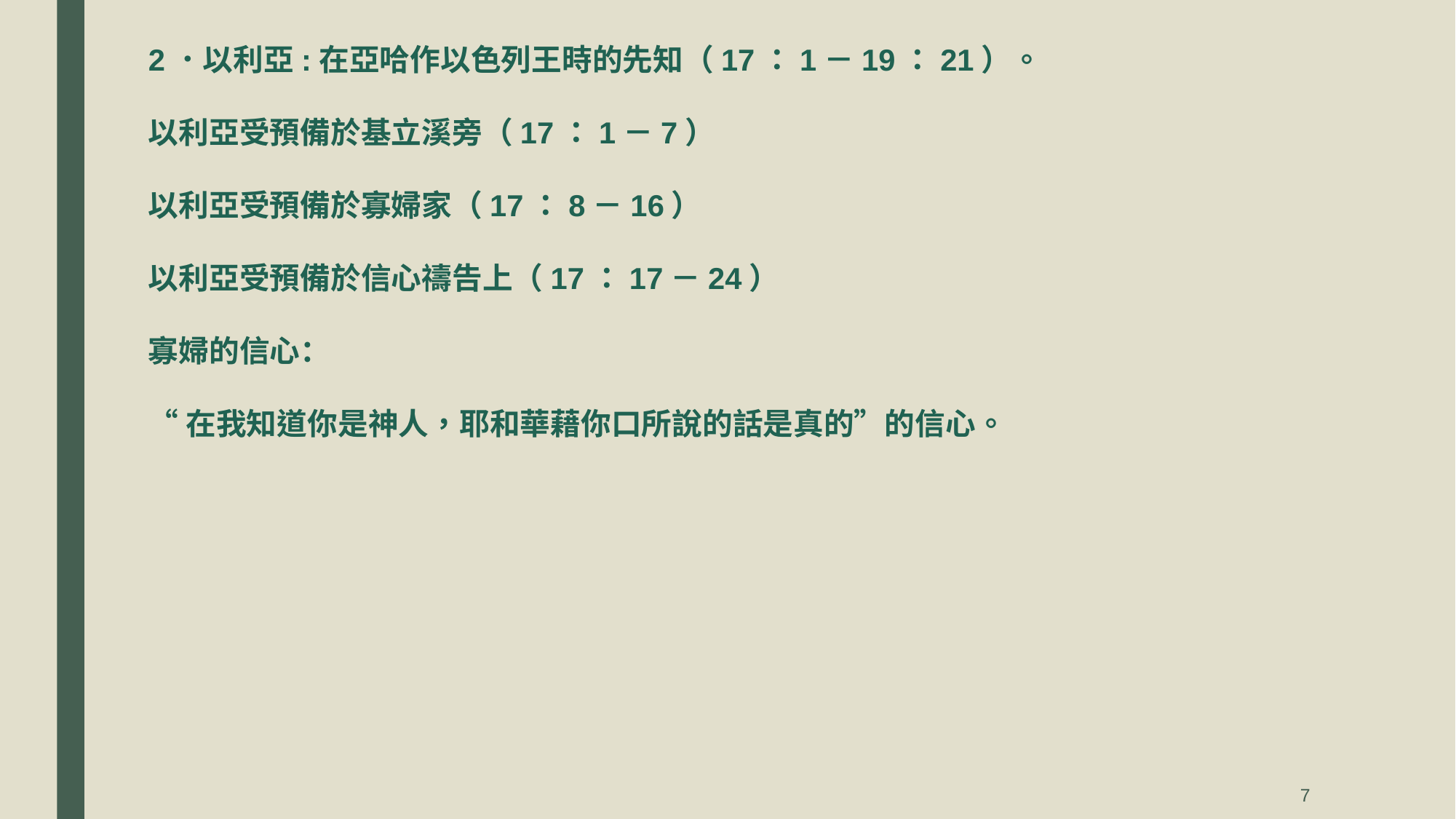

2．以利亞:在亞哈作以色列王時的先知（17：1－19：21）。
以利亞受預備於基立溪旁（17：1－7）
以利亞受預備於寡婦家（17：8－16）
以利亞受預備於信心禱告上（17：17－24）
寡婦的信心：
“在我知道你是神人，耶和華藉你口所說的話是真的”的信心。
7